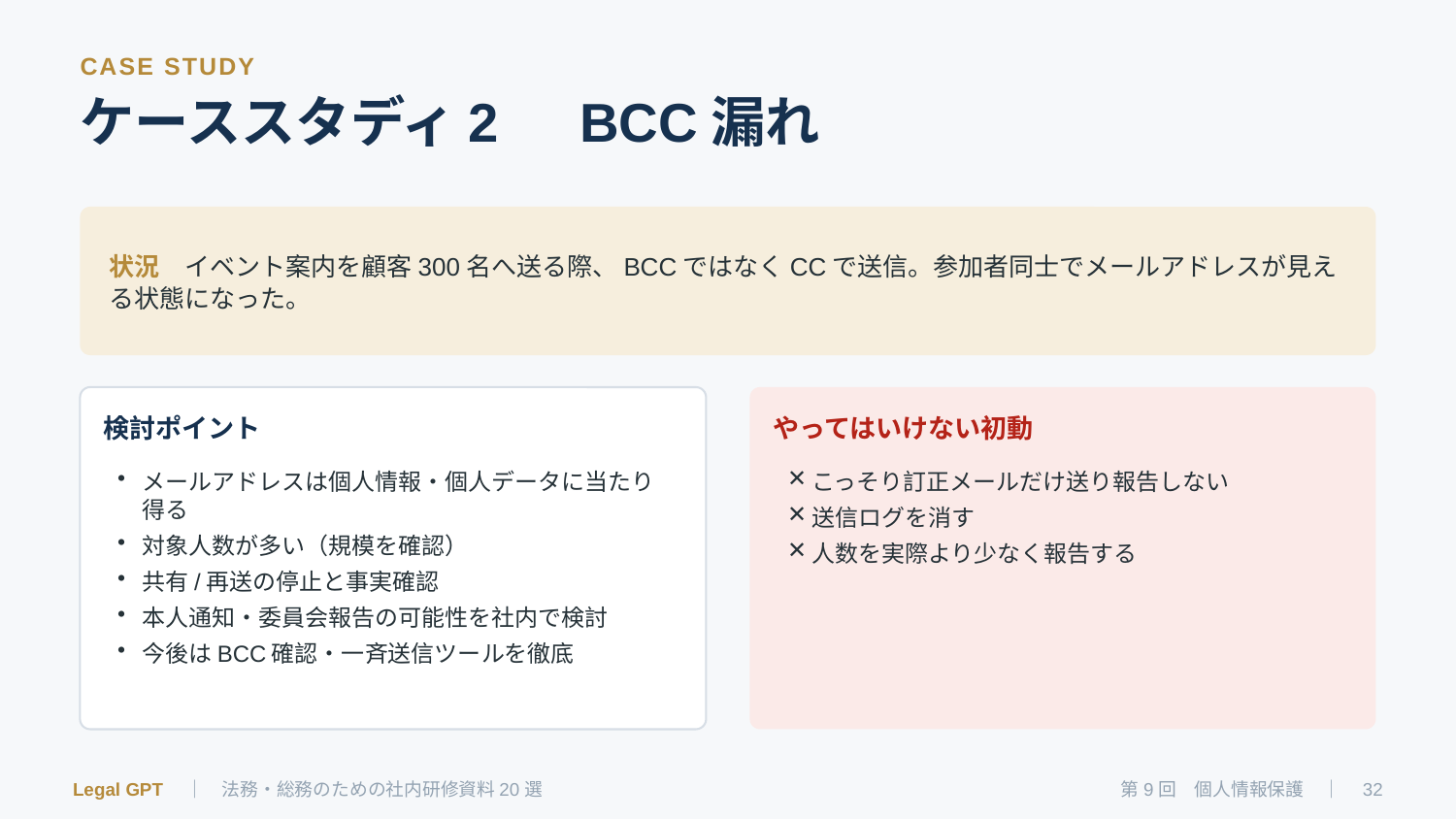

CASE STUDY
ケーススタディ2　BCC漏れ

状況　イベント案内を顧客300名へ送る際、BCCではなくCCで送信。参加者同士でメールアドレスが見える状態になった。

検討ポイント
やってはいけない初動
メールアドレスは個人情報・個人データに当たり得る
対象人数が多い（規模を確認）
共有/再送の停止と事実確認
本人通知・委員会報告の可能性を社内で検討
今後はBCC確認・一斉送信ツールを徹底
こっそり訂正メールだけ送り報告しない
送信ログを消す
人数を実際より少なく報告する
Legal GPT　｜　法務・総務のための社内研修資料20選
第9回　個人情報保護　｜　32